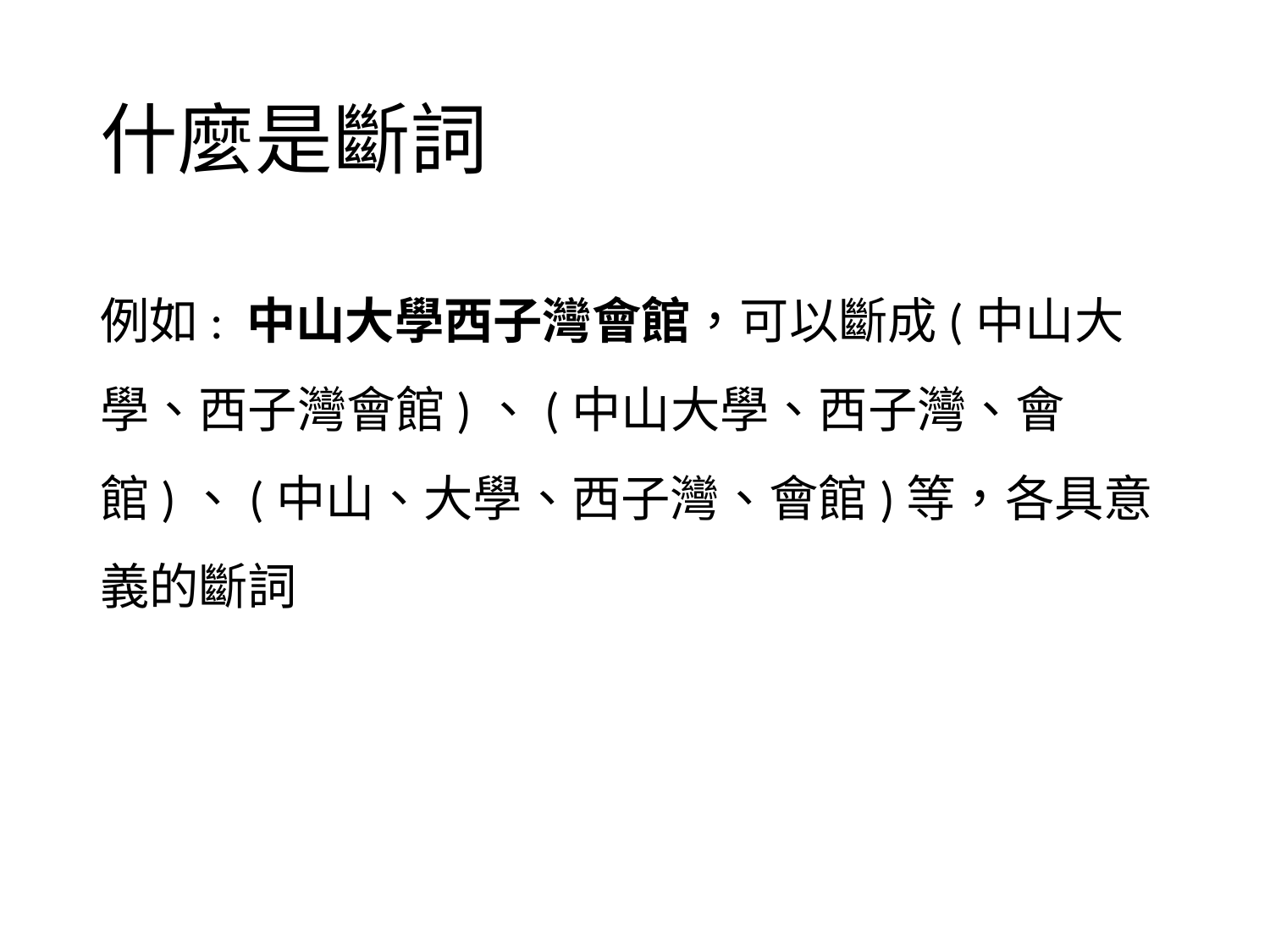

# 什麼是斷詞
例如: 中山大學西子灣會館，可以斷成(中山大學、西子灣會館)、(中山大學、西子灣、會館)、(中山、大學、西子灣、會館)等，各具意義的斷詞